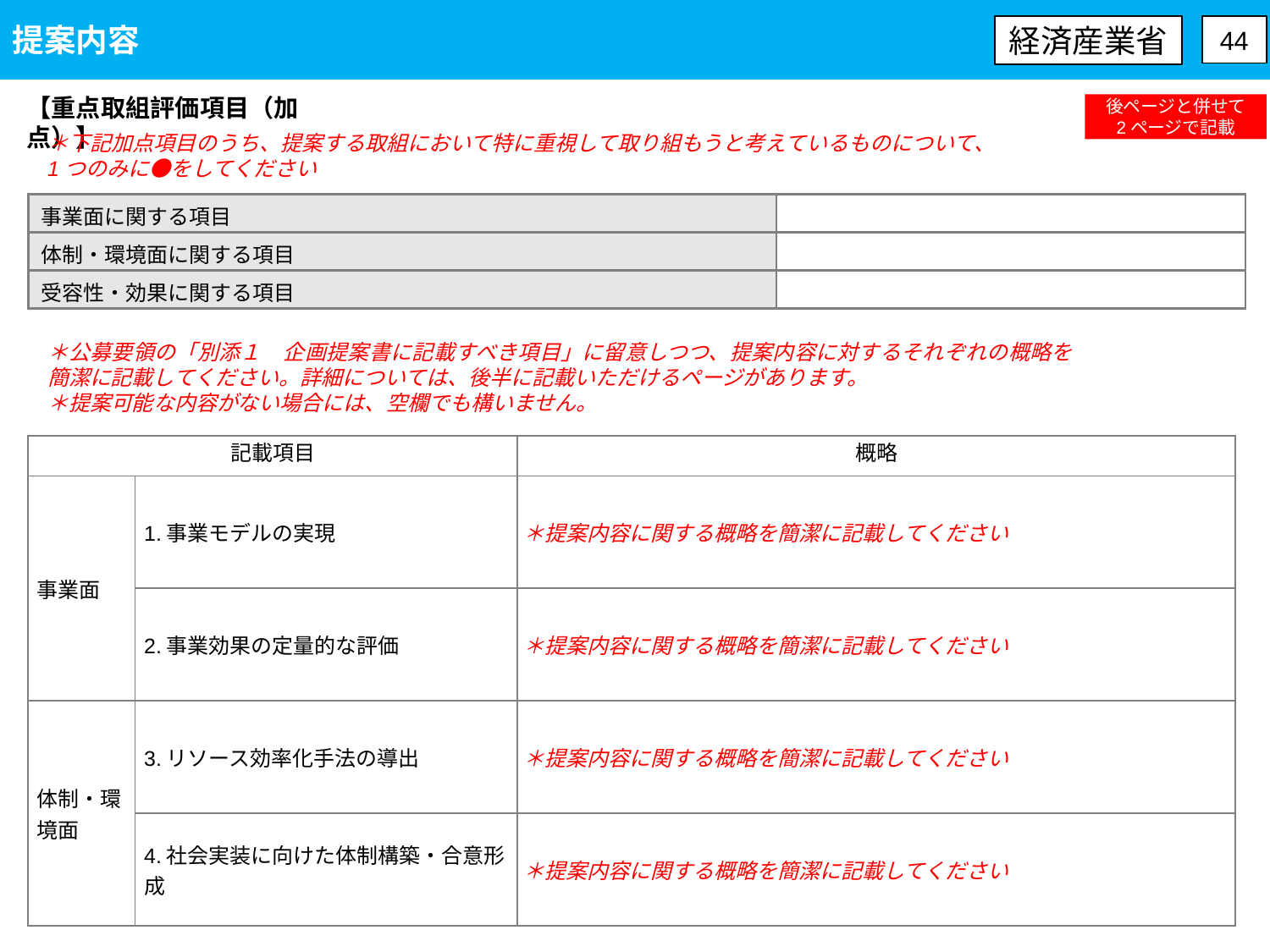

提案内容
経済産業省
44
【重点取組評価項目（加点）】
後ページと併せて
2ページで記載
＊下記加点項目のうち、提案する取組において特に重視して取り組もうと考えているものについて、
1つのみに●をしてください
| 事業面に関する項目 |  |
| --- | --- |
| 体制・環境面に関する項目 |  |
| 受容性・効果に関する項目 |  |
＊公募要領の「別添１　企画提案書に記載すべき項目」に留意しつつ、提案内容に対するそれぞれの概略を簡潔に記載してください。詳細については、後半に記載いただけるページがあります。
＊提案可能な内容がない場合には、空欄でも構いません。
| 記載項目 | 記載項目 | 概略 |
| --- | --- | --- |
| 事業面 | 1.事業モデルの実現 | ＊提案内容に関する概略を簡潔に記載してください |
|  | 2.事業効果の定量的な評価 | ＊提案内容に関する概略を簡潔に記載してください |
| 体制・環境面 | 3.リソース効率化手法の導出 | ＊提案内容に関する概略を簡潔に記載してください |
|  | 4.社会実装に向けた体制構築・合意形成 | ＊提案内容に関する概略を簡潔に記載してください |